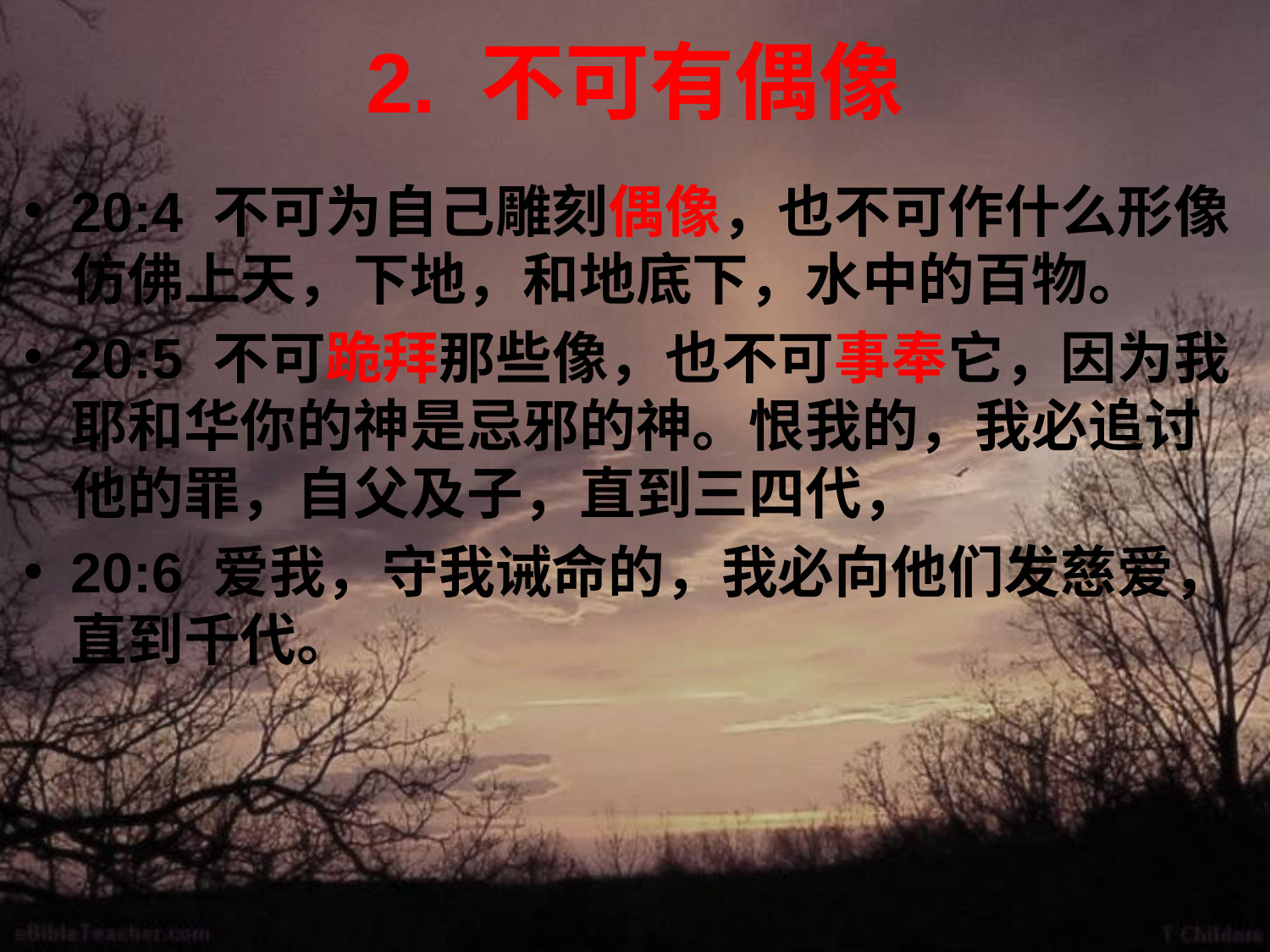

# 2. 不可有偶像
20:4 不可为自己雕刻偶像，也不可作什么形像仿佛上天，下地，和地底下，水中的百物。
20:5 不可跪拜那些像，也不可事奉它，因为我耶和华你的神是忌邪的神。恨我的，我必追讨他的罪，自父及子，直到三四代，
20:6 爱我，守我诫命的，我必向他们发慈爱，直到千代。